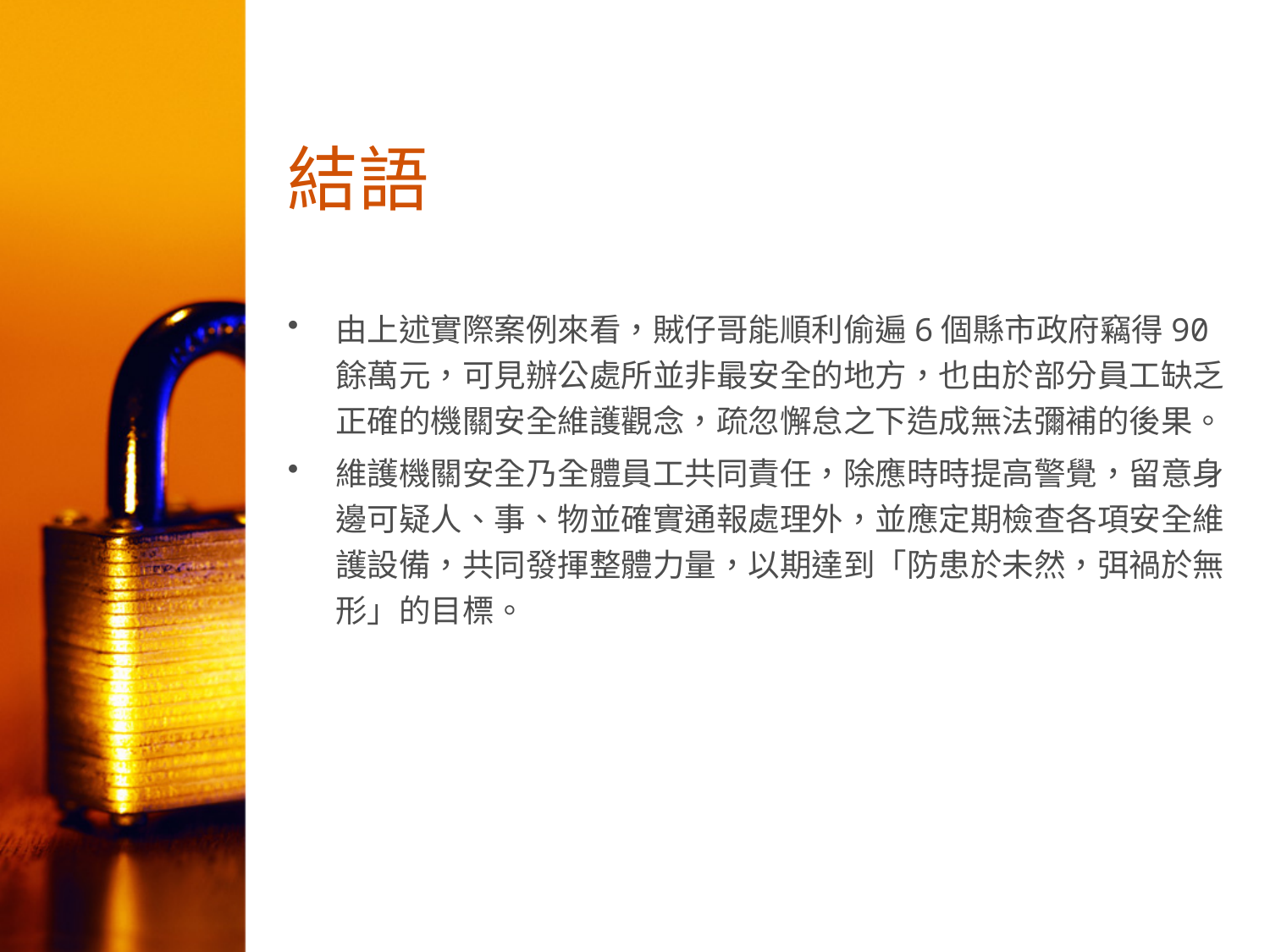

# 結語
由上述實際案例來看，賊仔哥能順利偷遍6個縣市政府竊得90餘萬元，可見辦公處所並非最安全的地方，也由於部分員工缺乏正確的機關安全維護觀念，疏忽懈怠之下造成無法彌補的後果。
維護機關安全乃全體員工共同責任，除應時時提高警覺，留意身邊可疑人、事、物並確實通報處理外，並應定期檢查各項安全維護設備，共同發揮整體力量，以期達到「防患於未然，弭禍於無形」的目標。